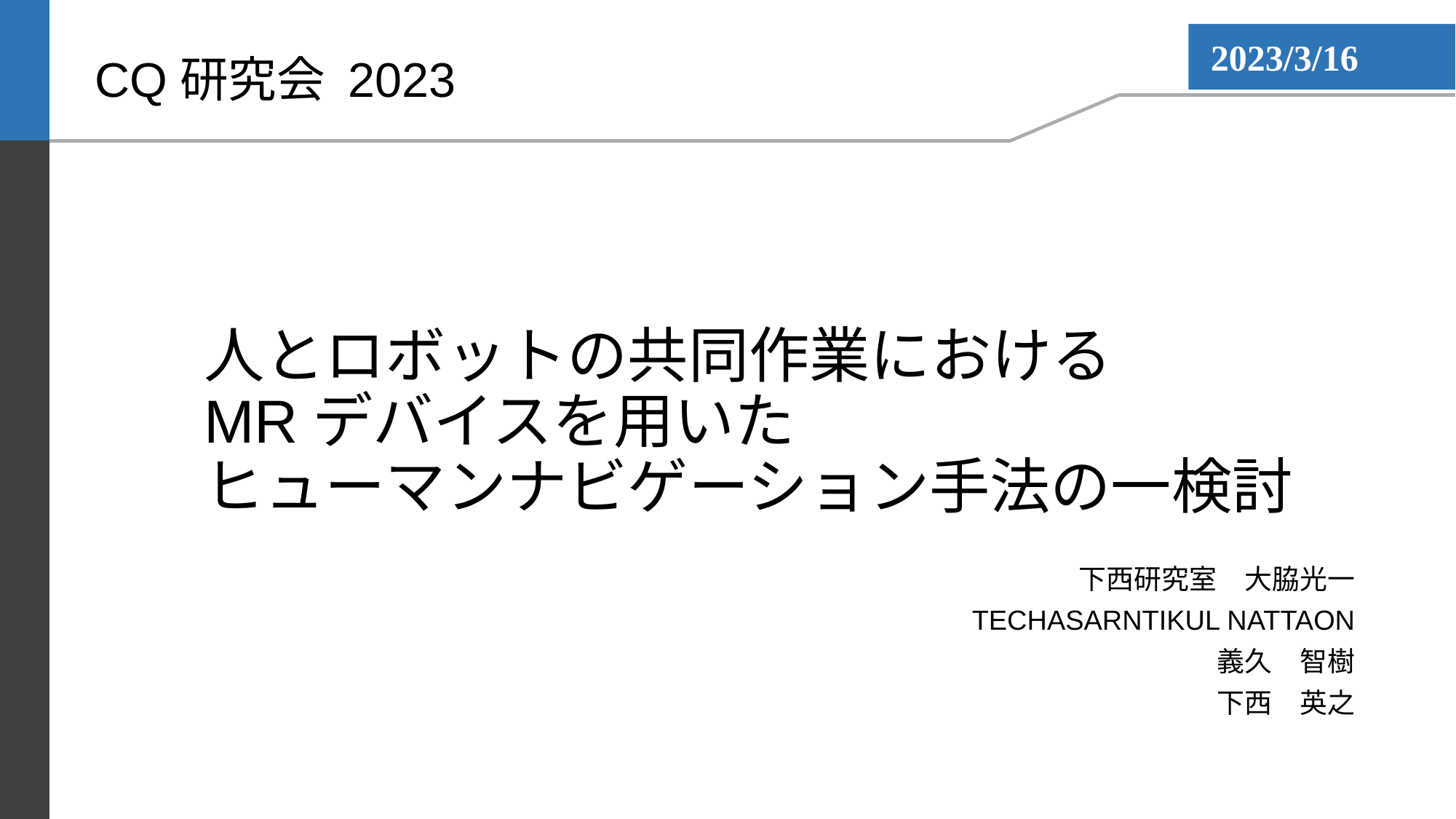

2023/3/16
CQ研究会 2023
# 人とロボットの共同作業における MRデバイスを用いた ヒューマンナビゲーション手法の一検討
下西研究室　大脇光一
TECHASARNTIKUL NATTAON
義久　智樹
下西　英之